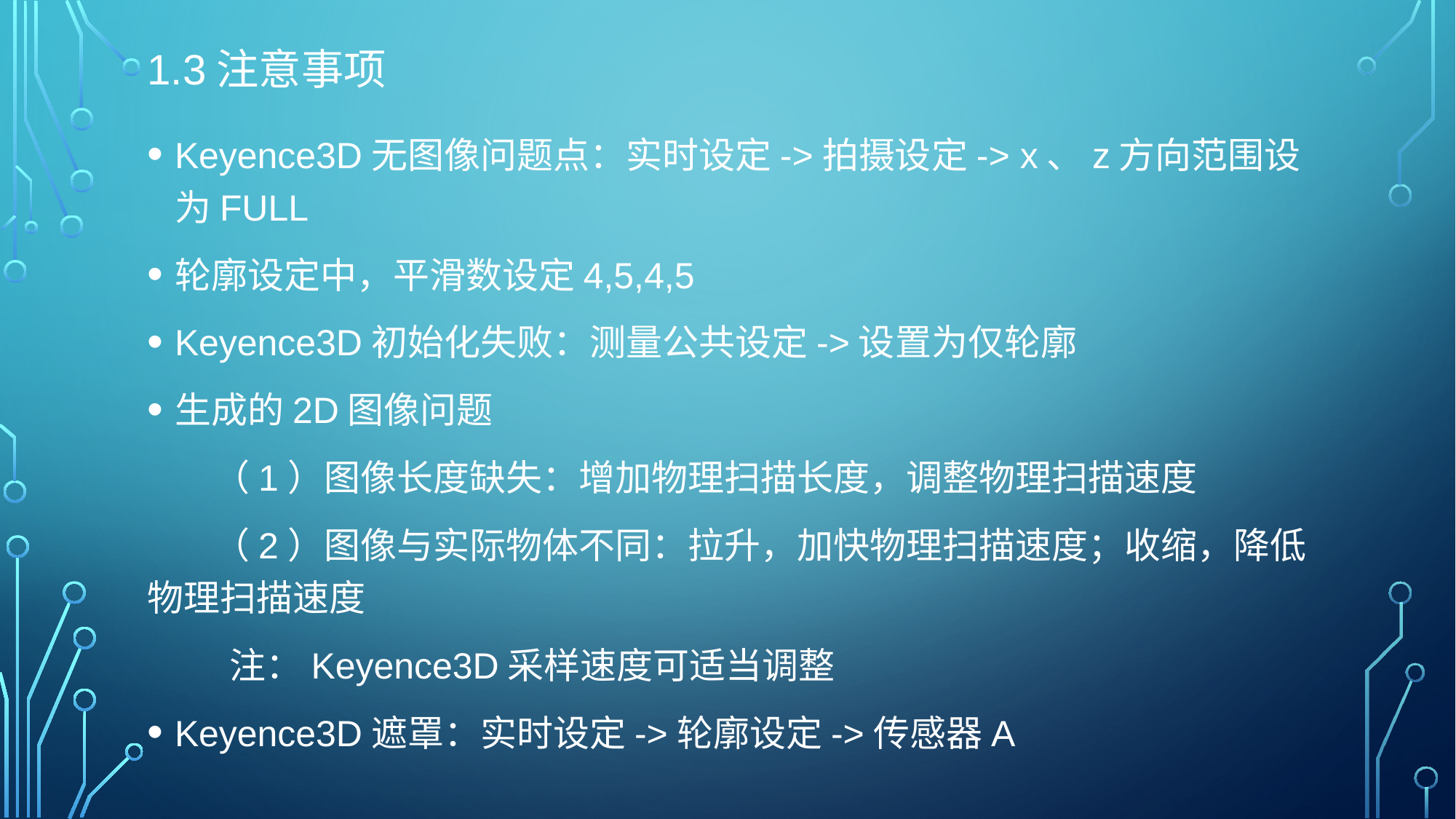

# 1.3注意事项
Keyence3D无图像问题点：实时设定->拍摄设定-> x、z方向范围设为FULL
轮廓设定中，平滑数设定4,5,4,5
Keyence3D初始化失败：测量公共设定->设置为仅轮廓
生成的2D图像问题
       （1）图像长度缺失：增加物理扫描长度，调整物理扫描速度
       （2）图像与实际物体不同：拉升，加快物理扫描速度；收缩，降低物理扫描速度
         注：Keyence3D采样速度可适当调整
Keyence3D遮罩：实时设定->轮廓设定->传感器A